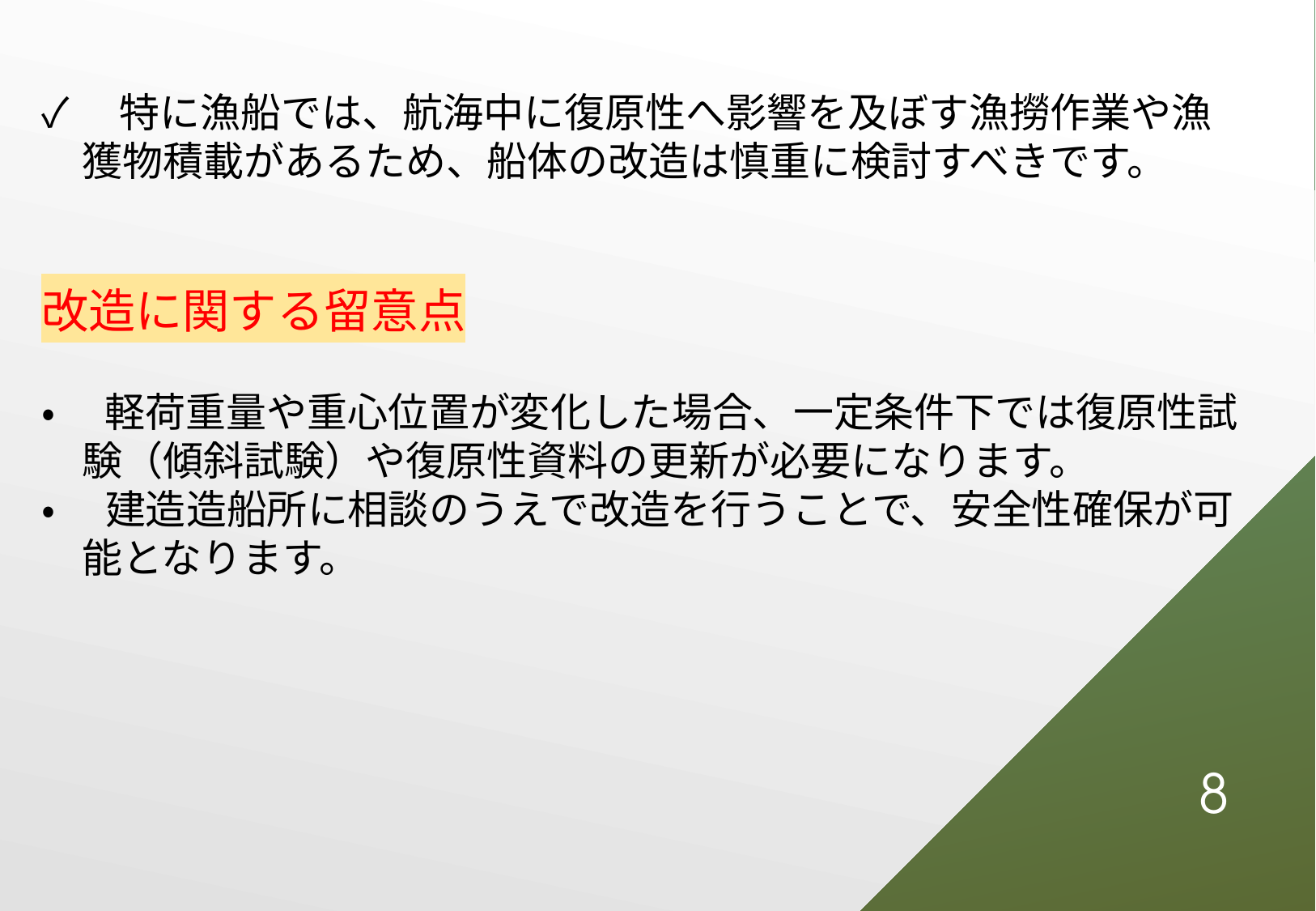

✓　特に漁船では、航海中に復原性へ影響を及ぼす漁撈作業や漁
　獲物積載があるため、船体の改造は慎重に検討すべきです。

改造に関する留意点

•　軽荷重量や重心位置が変化した場合、一定条件下では復原性試
　験（傾斜試験）や復原性資料の更新が必要になります。
•　建造造船所に相談のうえで改造を行うことで、安全性確保が可
　能となります。
8